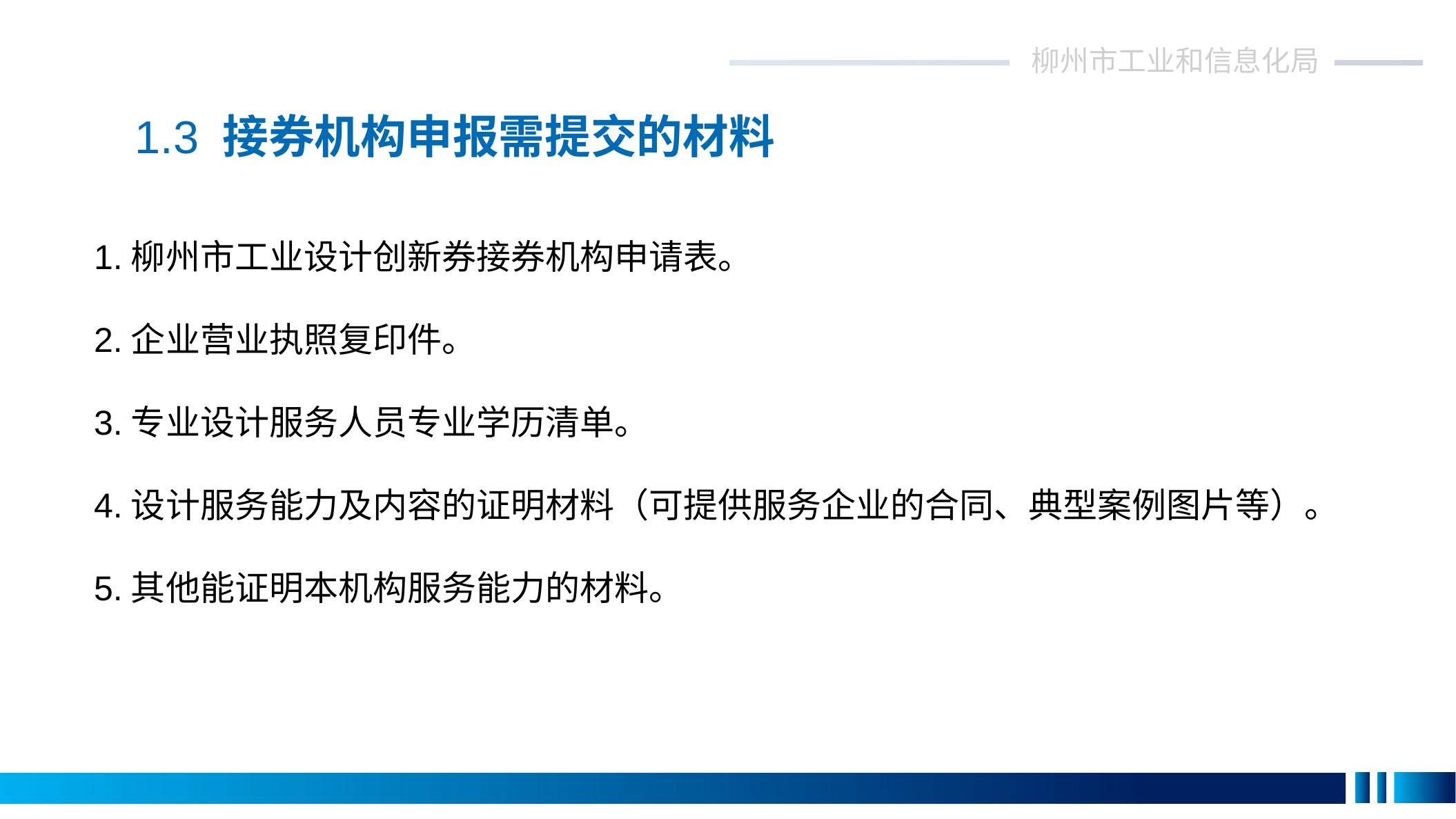

柳州市工业和信息化局

柳州市工业和信息化局
政策依据

The policy basis
基 1.3 接券机构申报需提交的材料
1.柳州市工业设计创新券接券机构申请表。

2.企业营业执照复印件。

3.专业设计服务人员专业学历清单。

4.设计服务能力及内容的证明材料（可提供服务企业的合同、典型案例图片等）。

5.其他能证明本机构服务能力的材料。

柳州市工业设计创新券接券机构：设计服务提供机构通过申报、评审后成为接券机构，负责为企业提供工业设计服务，接受并申请兑现创新券。接券机构主要从能够接收创新券的机构中遴选，自愿申报，择优录取。